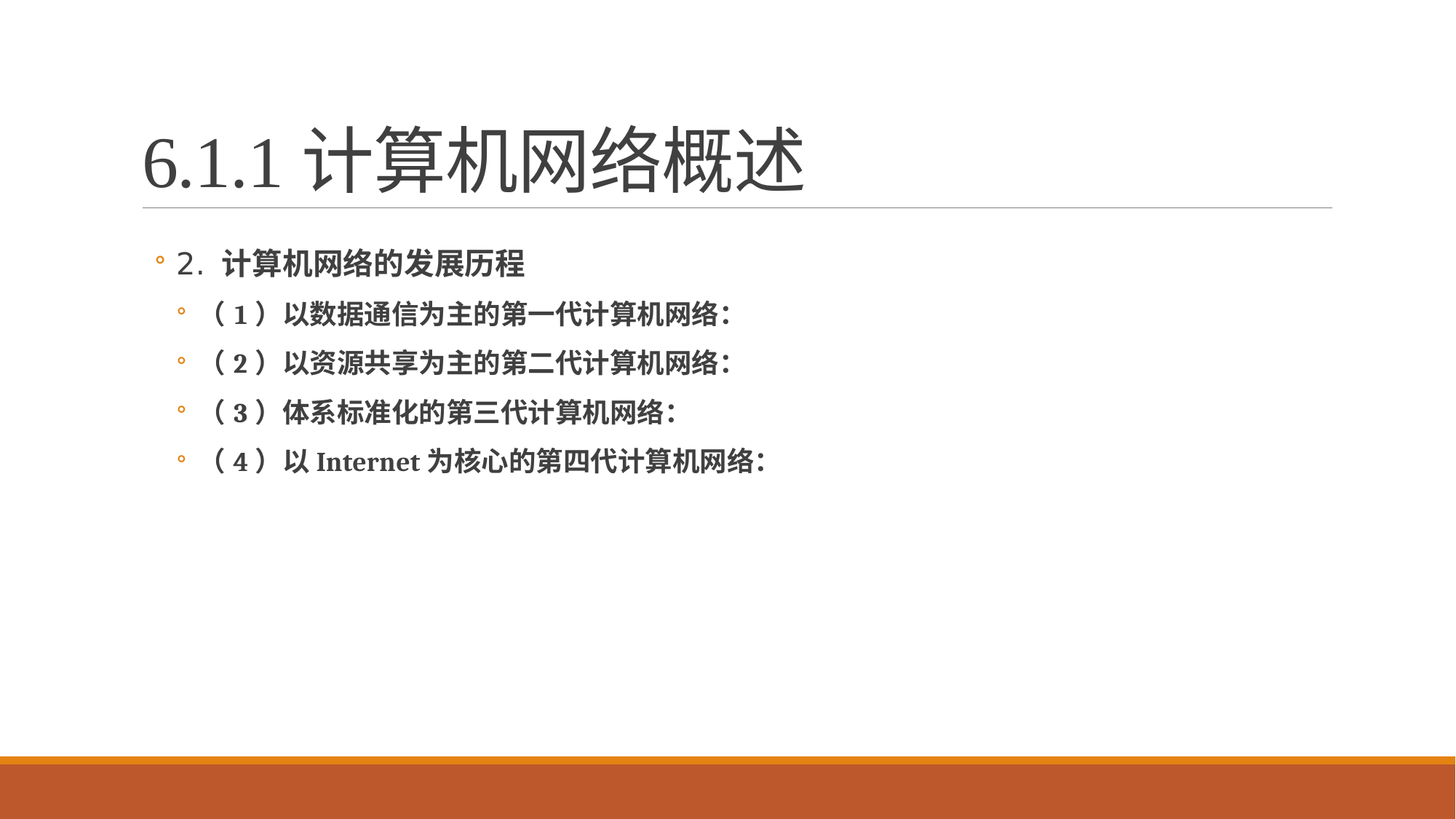

# 6.1.1计算机网络概述
2. 计算机网络的发展历程
（1）以数据通信为主的第一代计算机网络：
（2）以资源共享为主的第二代计算机网络：
（3）体系标准化的第三代计算机网络：
（4）以Internet为核心的第四代计算机网络：